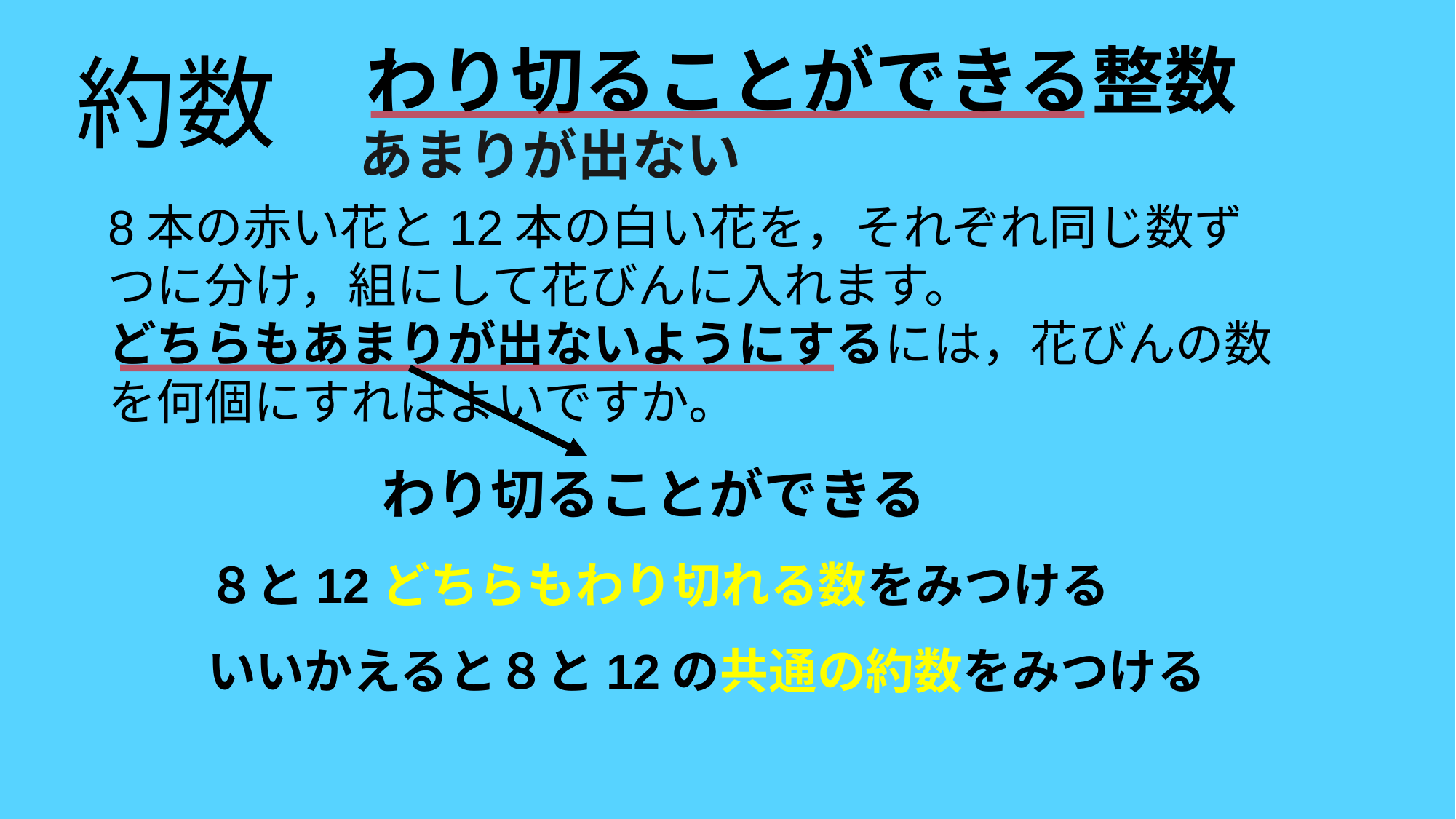

わり切ることができる整数
約数
あまりが出ない
8本の赤い花と12本の白い花を，それぞれ同じ数ずつに分け，組にして花びんに入れます。
どちらもあまりが出ないようにするには，花びんの数を何個にすればよいですか。
わり切ることができる
８と12どちらもわり切れる数をみつける
いいかえると８と12の共通の約数をみつける